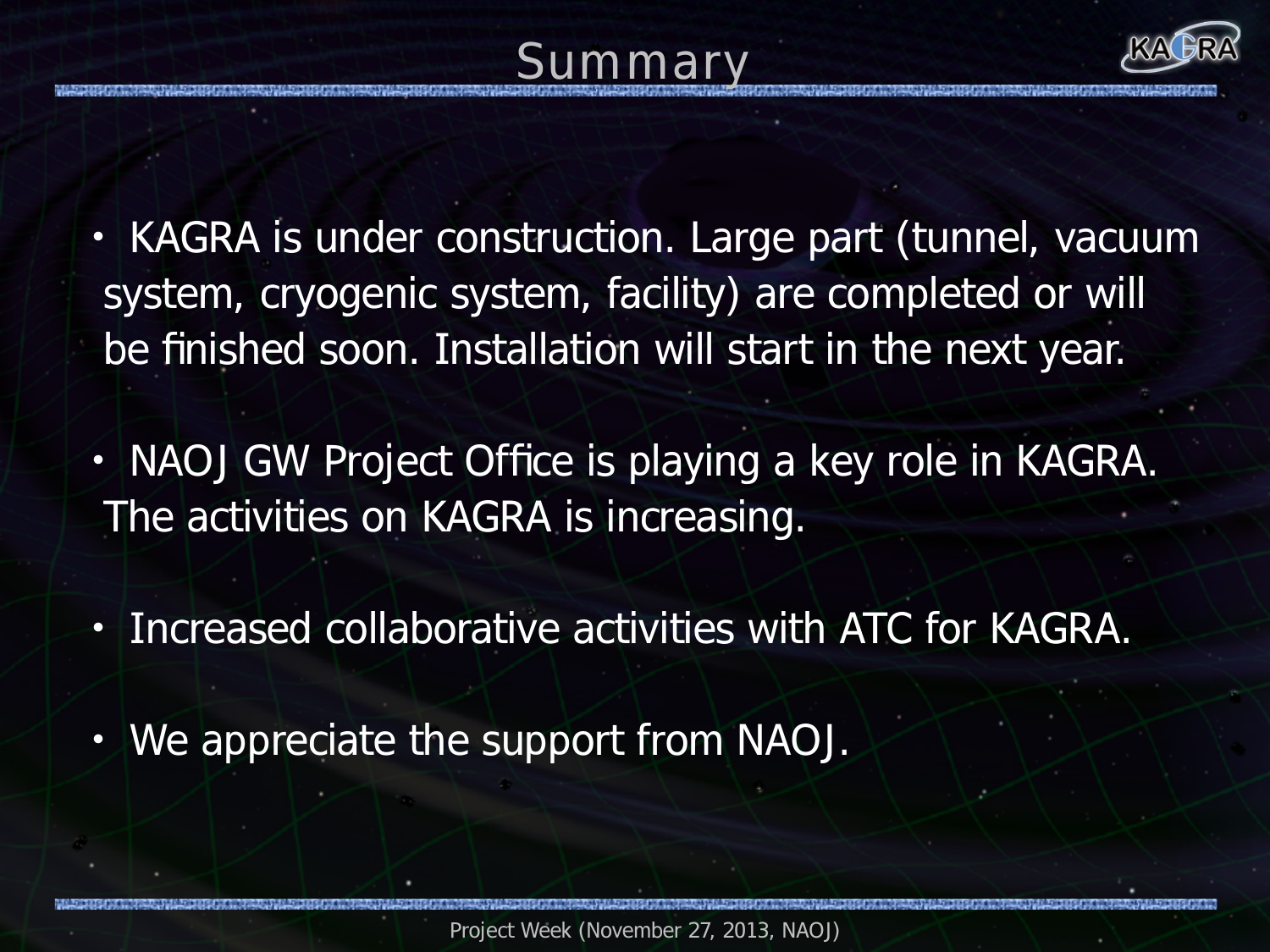

# Summary
・KAGRA is under construction. Large part (tunnel, vacuum
  system, cryogenic system, facility) are completed or will
  be finished soon. Installation will start in the next year.

・NAOJ GW Project Office is playing a key role in KAGRA.
  The activities on KAGRA is increasing.

・Increased collaborative activities with ATC for KAGRA.

・We appreciate the support from NAOJ.
Project Week (November 27, 2013, NAOJ)